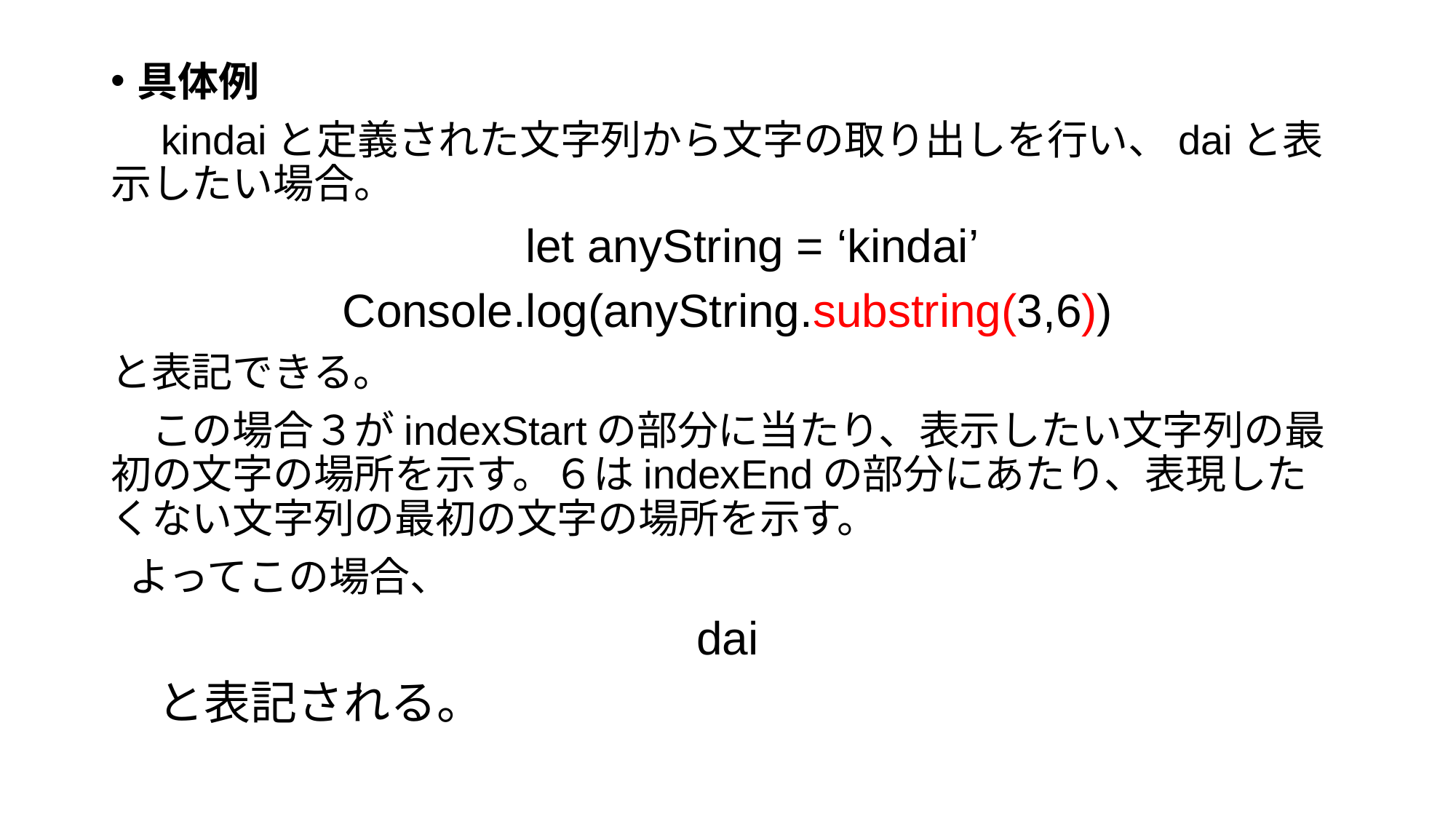

具体例
　kindaiと定義された文字列から文字の取り出しを行い、daiと表示したい場合。
　let anyString = ‘kindai’
Console.log(anyString.substring(3,6))
と表記できる。
　この場合３がindexStartの部分に当たり、表示したい文字列の最初の文字の場所を示す。６はindexEndの部分にあたり、表現したくない文字列の最初の文字の場所を示す。
 よってこの場合、
dai
　と表記される。